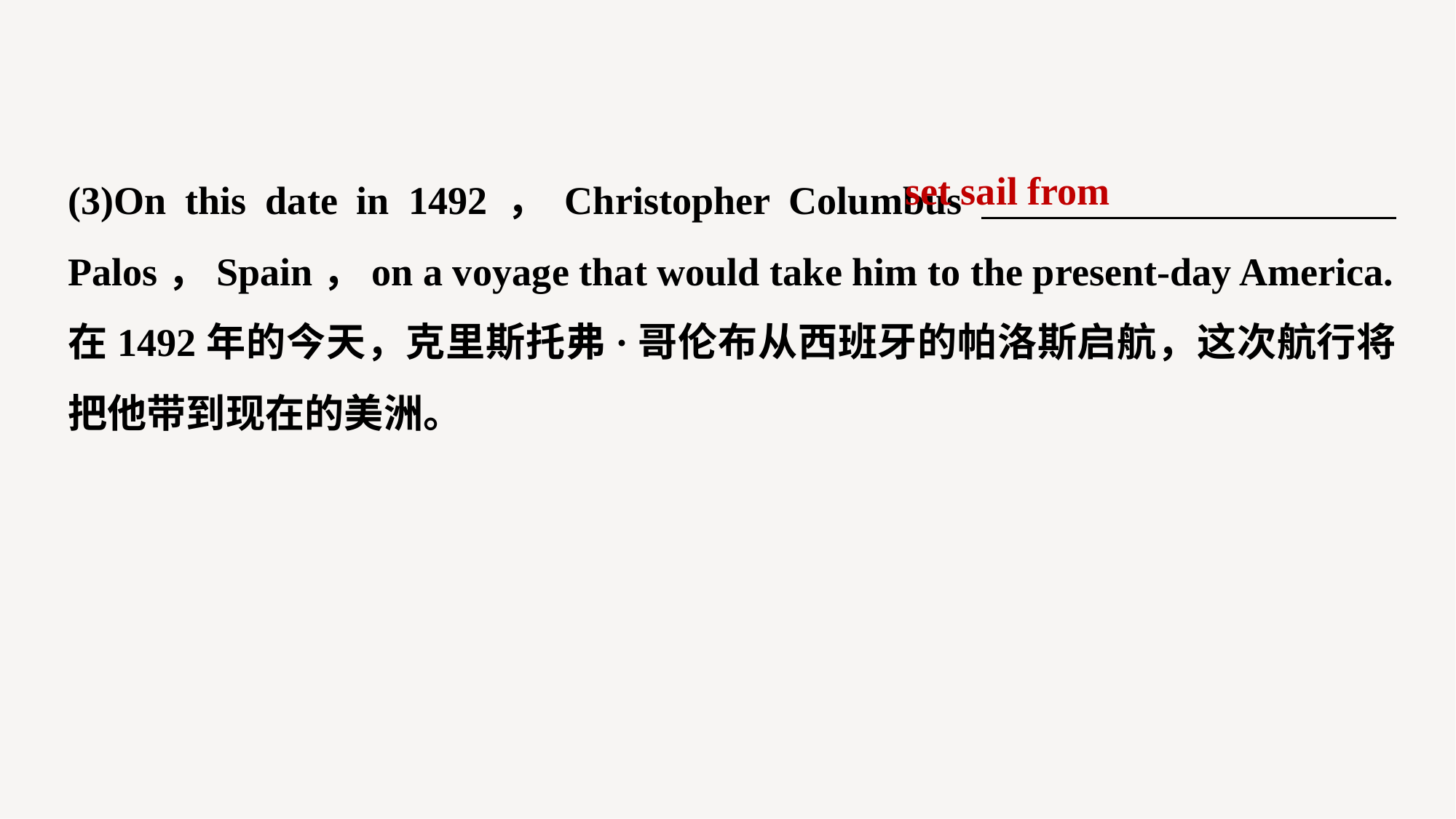

(3)On this date in 1492，Christopher Columbus                        Palos，Spain，on a voyage that would take him to the present-day America.
在1492年的今天，克里斯托弗·哥伦布从西班牙的帕洛斯启航，这次航行将把他带到现在的美洲。
set sail from